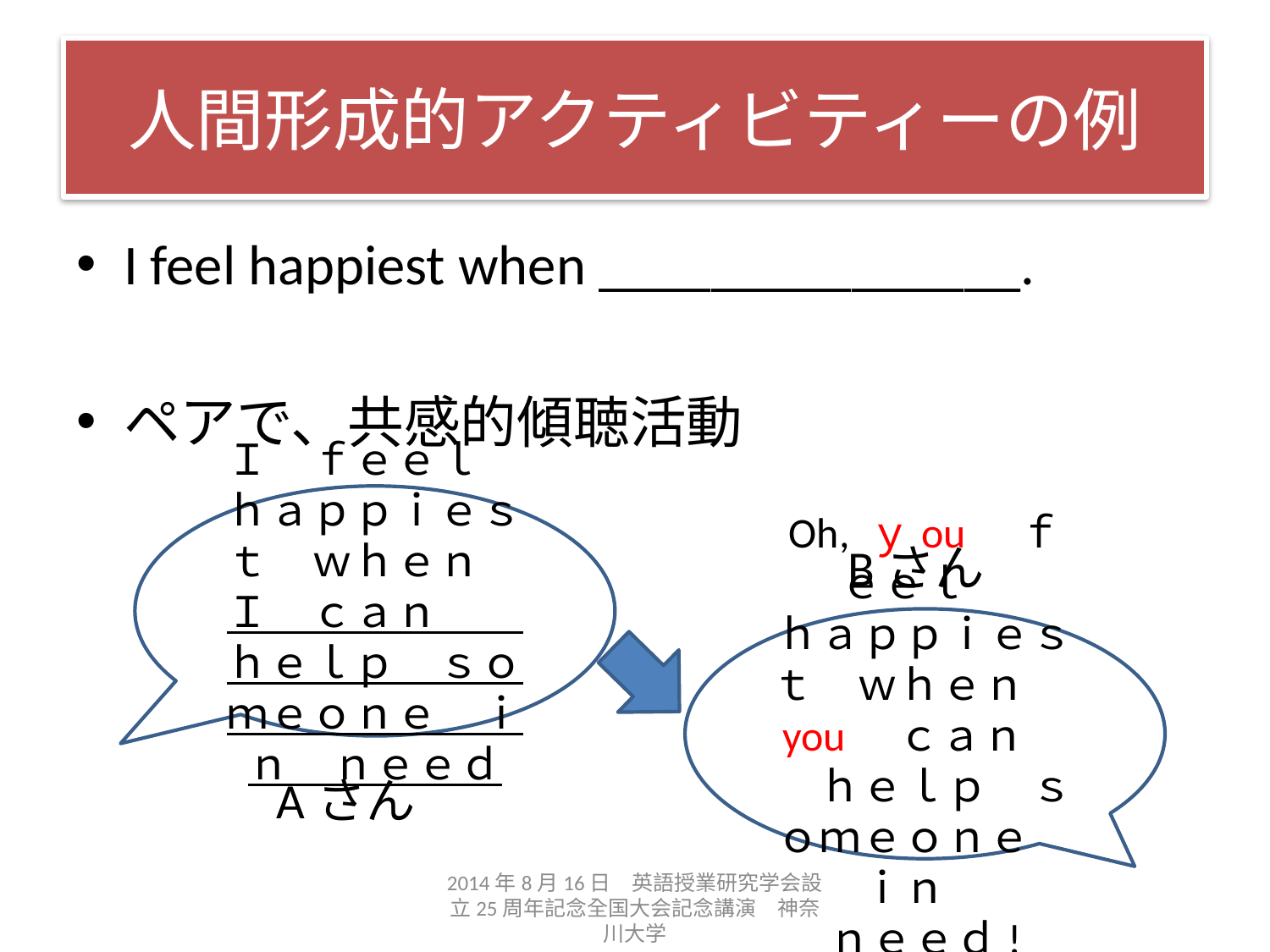

# 人間形成的アクティビティーの例
I feel happiest when _______________.

ペアで、共感的傾聴活動

Bさん
Ｉ　ｆｅｅｌ　ｈａｐｐｉｅｓｔ　ｗｈｅｎ　Ｉ　ｃａｎ　　ｈｅｌｐ　ｓｏｍｅｏｎｅ　ｉｎ　ｎｅｅｄ
Oh, ｙou　ｆｅｅｌ
ｈａｐｐｉｅｓｔ　ｗｈｅｎ　you　ｃａｎ　　ｈｅｌｐ　ｓｏｍｅｏｎｅ　ｉｎ
ｎｅｅｄ!

Aさん
2014年8月16日　英語授業研究学会設立25周年記念全国大会記念講演　神奈川大学